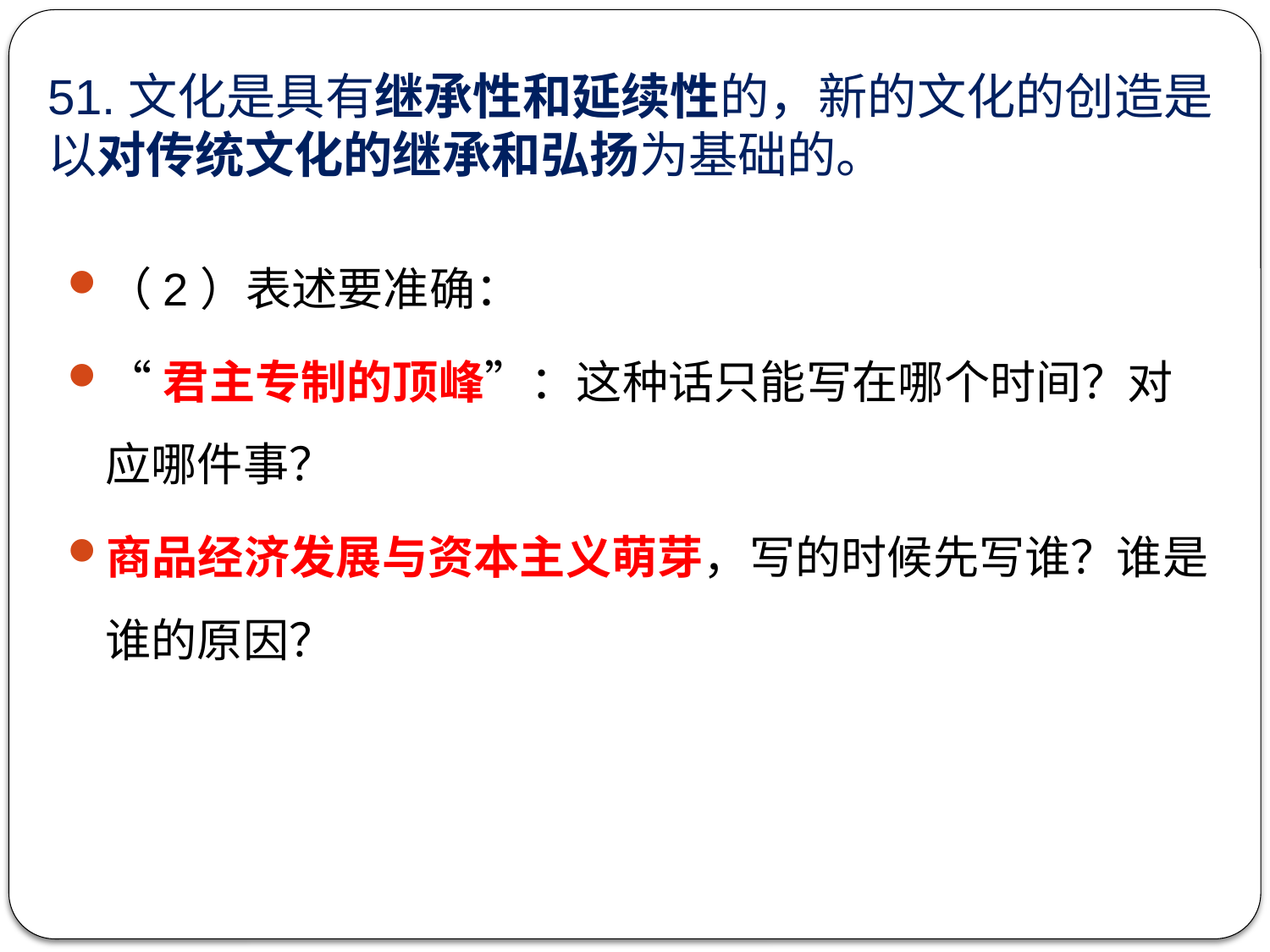

# 51.文化是具有继承性和延续性的，新的文化的创造是以对传统文化的继承和弘扬为基础的。
（2）表述要准确：
“君主专制的顶峰”：这种话只能写在哪个时间？对应哪件事？
商品经济发展与资本主义萌芽，写的时候先写谁？谁是谁的原因？